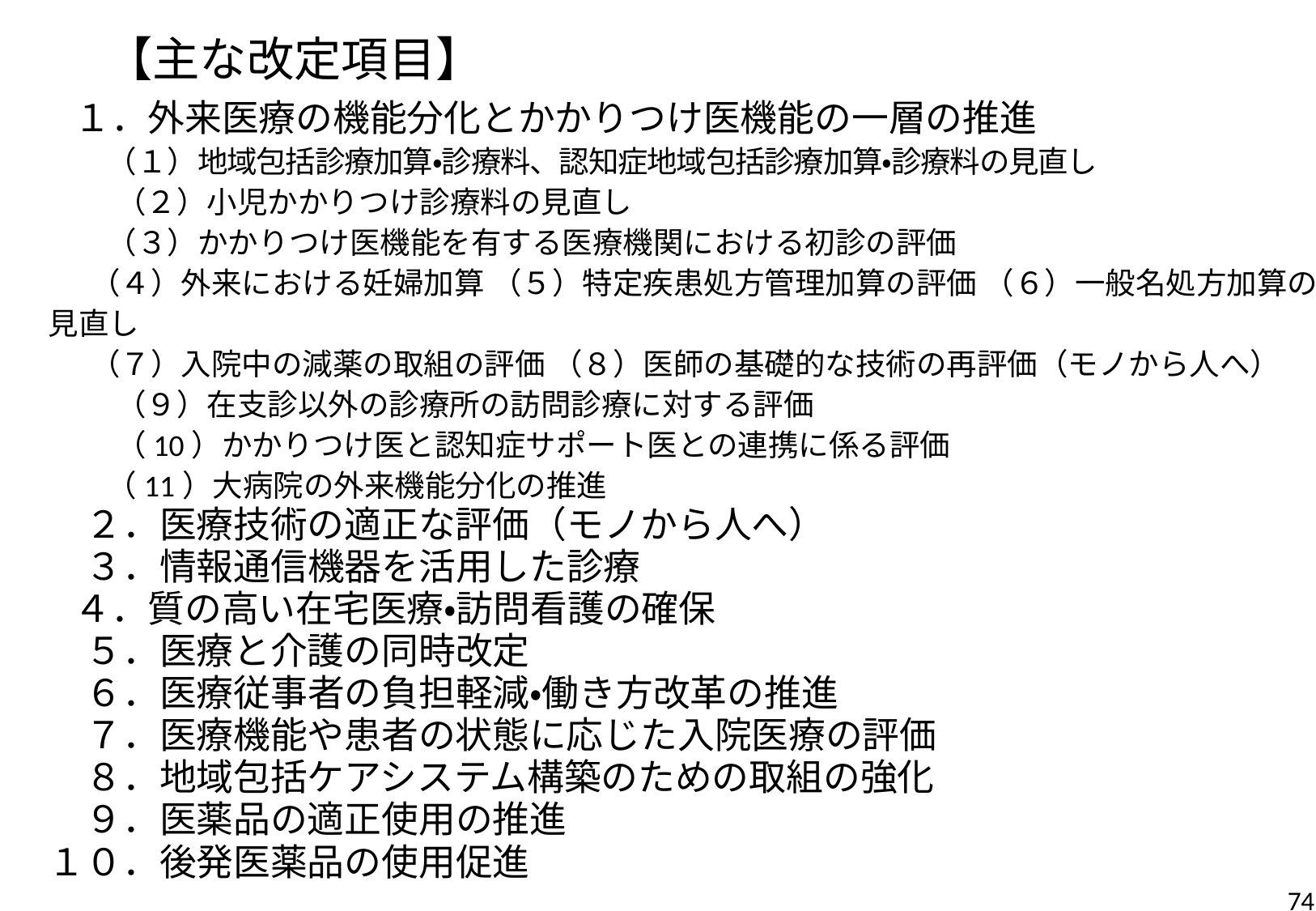

# 【主な改定項目】
  １．外来医療の機能分化とかかりつけ医機能の一層の推進
   　（１）地域包括診療加算・診療料、認知症地域包括診療加算・診療料の見直し
　　 （２）小児かかりつけ診療料の見直し
   　（３）かかりつけ医機能を有する医療機関における初診の評価
     （４）外来における妊婦加算 （５）特定疾患処方管理加算の評価 （６）一般名処方加算の見直し
     （７）入院中の減薬の取組の評価 （８）医師の基礎的な技術の再評価（モノから人へ）
　 　（９）在支診以外の診療所の訪問診療に対する評価
　 　（10）かかりつけ医と認知症サポート医との連携に係る評価
   　（11）大病院の外来機能分化の推進
　２．医療技術の適正な評価（モノから人へ）
　３．情報通信機器を活用した診療
  ４．質の高い在宅医療・訪問看護の確保
　５．医療と介護の同時改定
　６．医療従事者の負担軽減・働き方改革の推進
　７．医療機能や患者の状態に応じた入院医療の評価
　８．地域包括ケアシステム構築のための取組の強化
　９．医薬品の適正使用の推進
１０．後発医薬品の使用促進
74